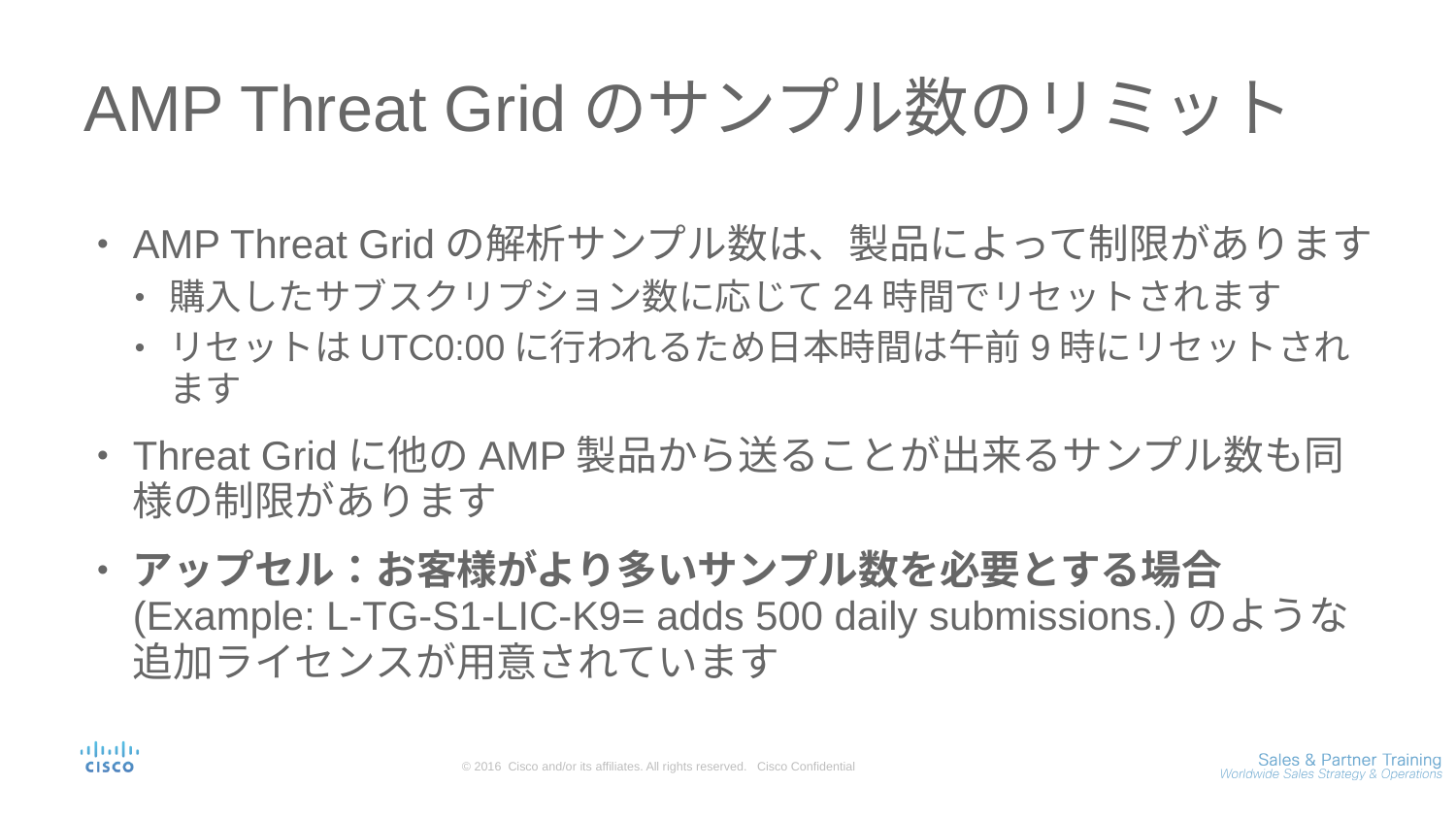

# AMP Threat Gridのサンプル数のリミット
AMP Threat Gridの解析サンプル数は、製品によって制限があります
購入したサブスクリプション数に応じて24時間でリセットされます
リセットはUTC0:00に行われるため日本時間は午前9時にリセットされます
Threat Gridに他のAMP製品から送ることが出来るサンプル数も同様の制限があります
アップセル：お客様がより多いサンプル数を必要とする場合 (Example: L-TG-S1-LIC-K9= adds 500 daily submissions.)のような追加ライセンスが用意されています